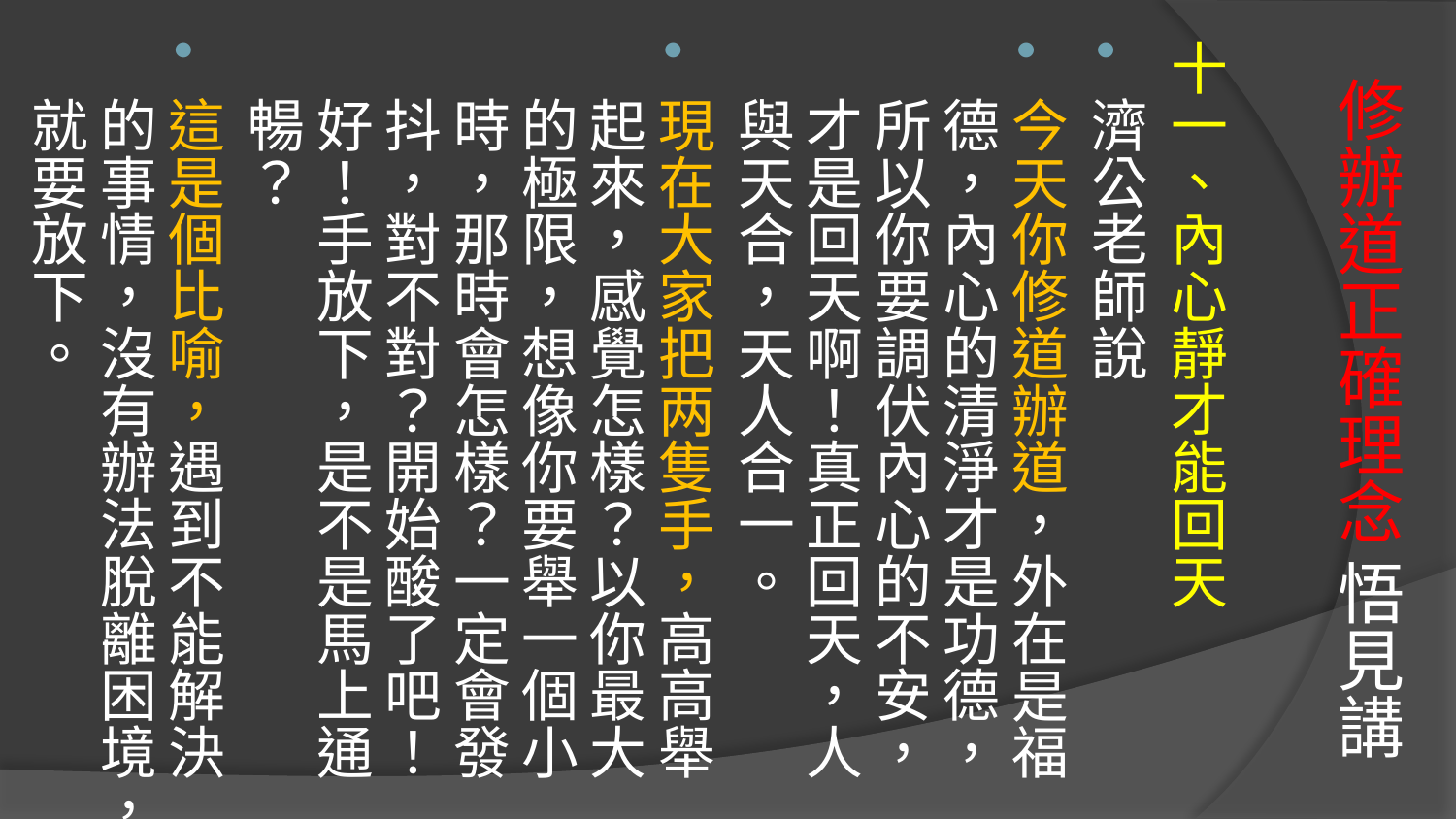

十一、內心靜才能回天
濟公老師說
今天你修道辦道，外在是福德，內心的清淨才是功德，所以你要調伏內心的不安，才是回天啊！真正回天，人與天合，天人合一。
現在大家把两隻手，高高舉起來，感覺怎樣？以你最大的極限，想像你要舉一個小時，那時會怎樣？一定會發抖，對不對？開始酸了吧！好！手放下，是不是馬上通暢？
這是個比喻，遇到不能解決的事情，沒有辦法脫離困境，就要放下。
# 修辦道正確理念 悟見講